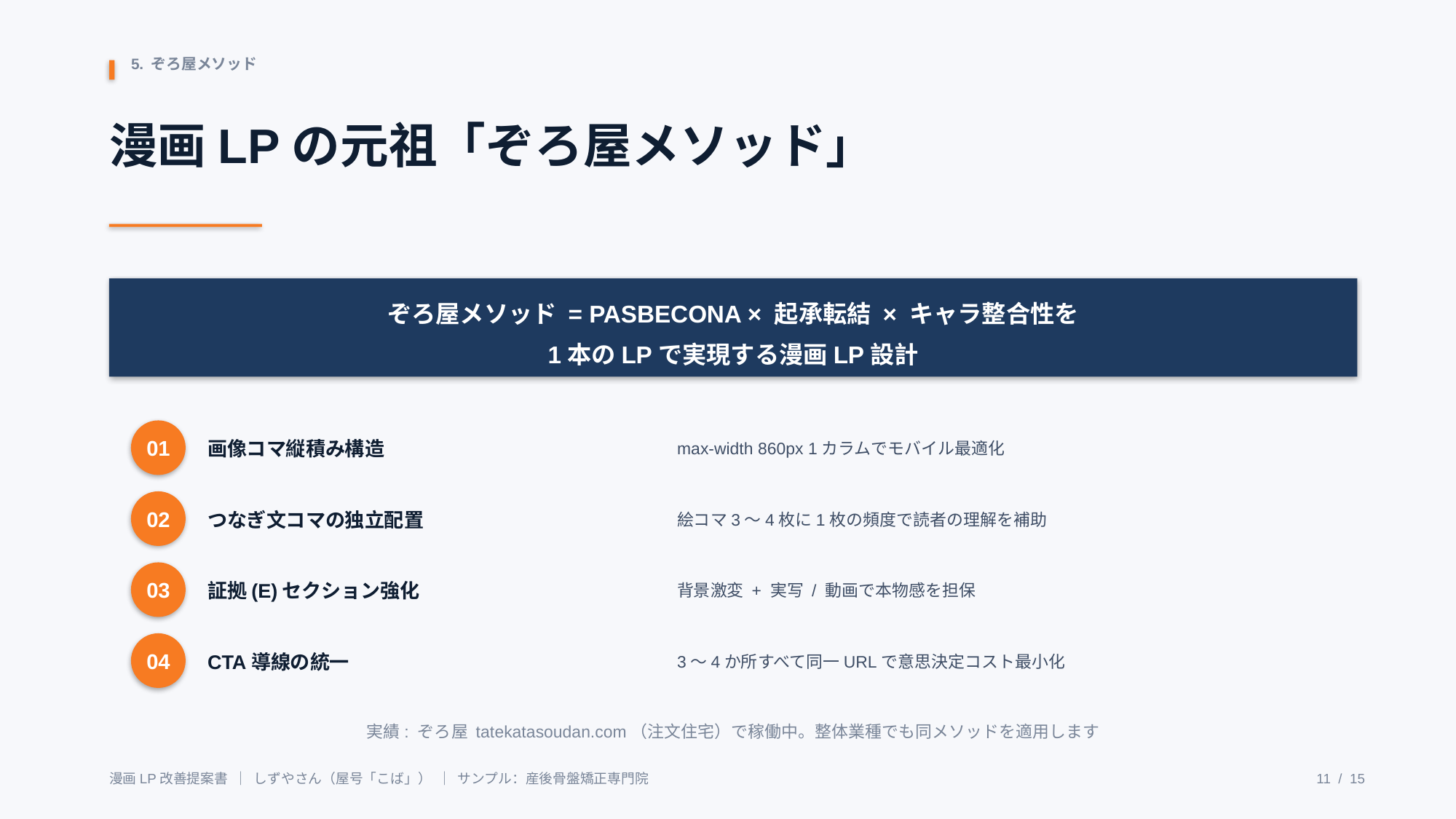

5. ぞろ屋メソッド

漫画LPの元祖「ぞろ屋メソッド」

ぞろ屋メソッド = PASBECONA × 起承転結 × キャラ整合性を
1本のLPで実現する漫画LP設計
画像コマ縦積み構造
max-width 860px 1カラムでモバイル最適化

01
つなぎ文コマの独立配置
絵コマ3〜4枚に1枚の頻度で読者の理解を補助

02
証拠(E)セクション強化
背景激変 + 実写 / 動画で本物感を担保

03
CTA導線の統一
3〜4か所すべて同一URLで意思決定コスト最小化

04
実績: ぞろ屋 tatekatasoudan.com（注文住宅）で稼働中。整体業種でも同メソッドを適用します
漫画LP改善提案書  ｜  しずやさん（屋号「こば」）  ｜  サンプル：産後骨盤矯正専門院
11  /  15